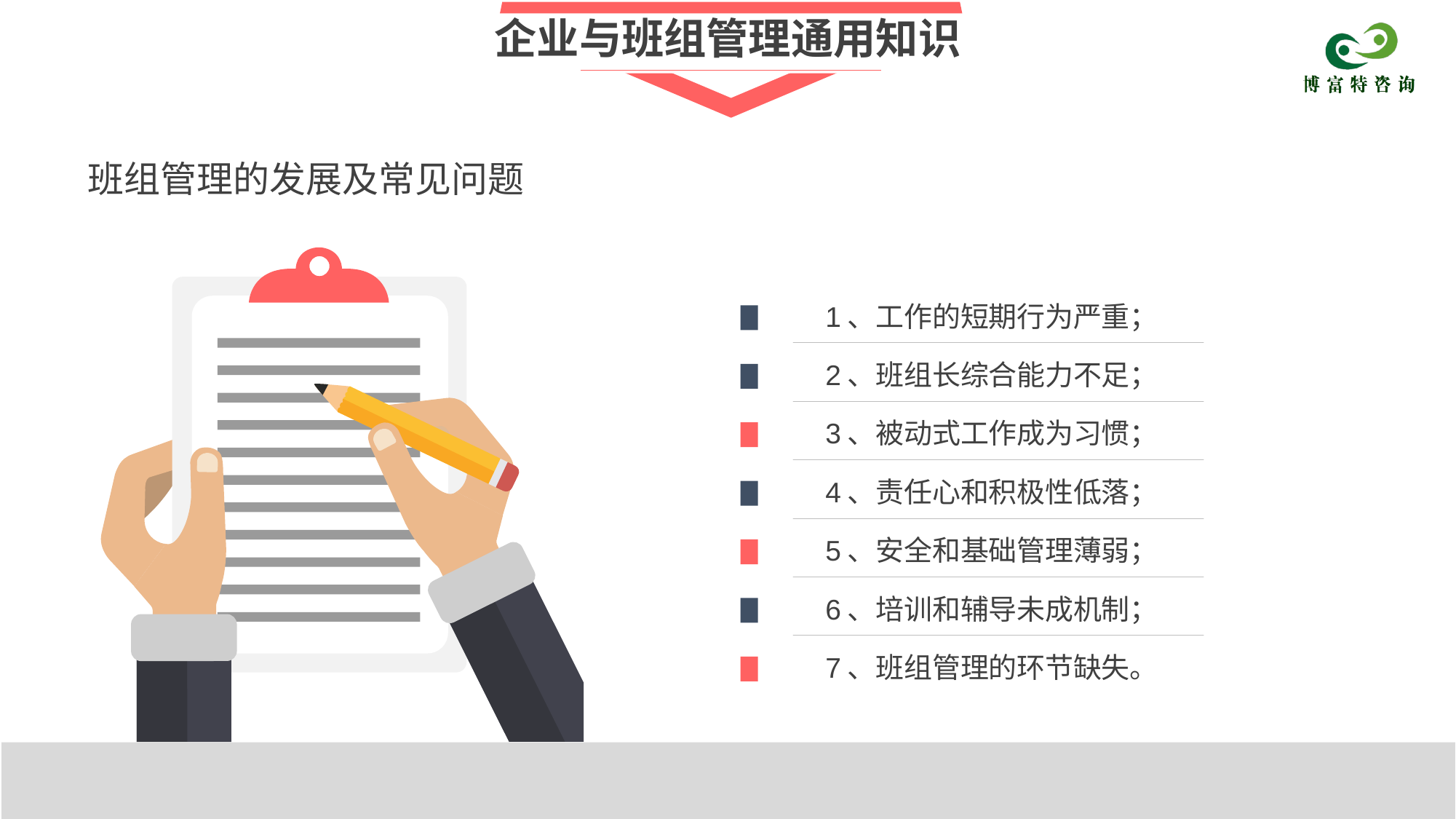

企业与班组管理通用知识
班组管理的发展及常见问题

1、工作的短期行为严重；

2、班组长综合能力不足；
3、被动式工作成为习惯；
4、责任心和积极性低落；
5、安全和基础管理薄弱；
6、培训和辅导未成机制；
7、班组管理的环节缺失。